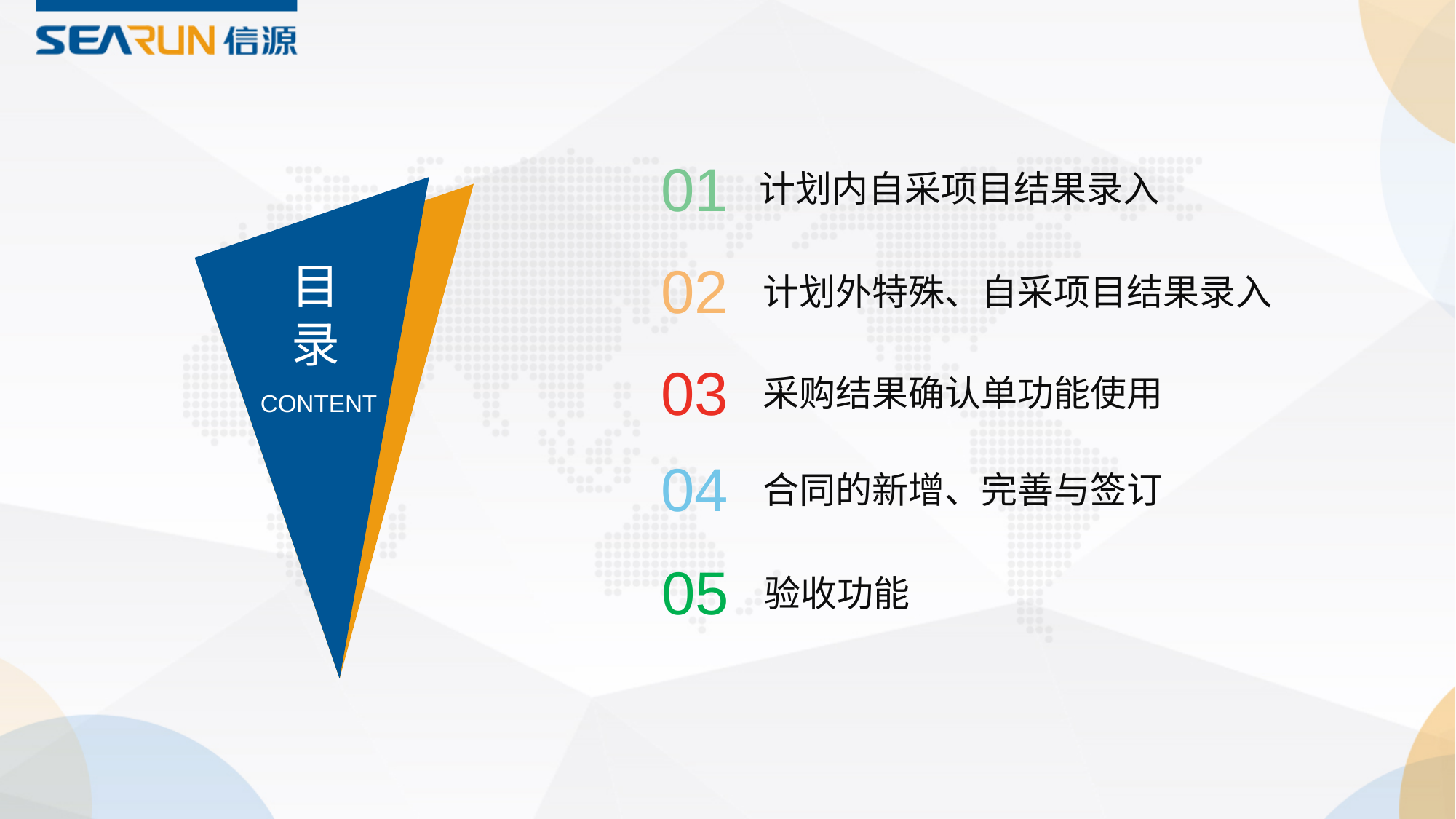

01
计划内自采项目结果录入

02
目录
计划外特殊、自采项目结果录入
03
采购结果确认单功能使用
CONTENT
04
合同的新增、完善与签订
05
验收功能